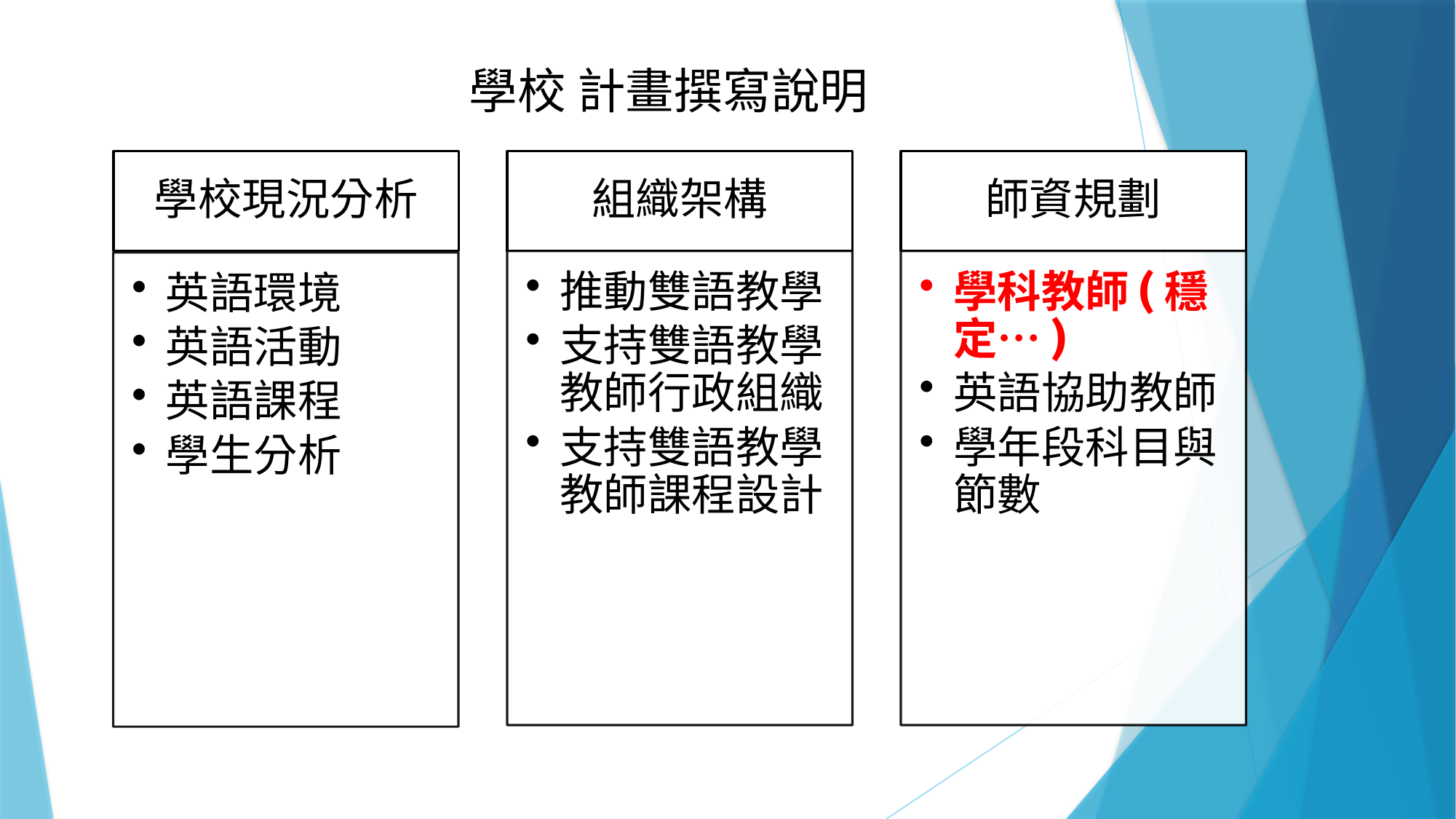

學校 計畫撰寫說明
學校現況分析
英語環境
英語活動
英語課程
學生分析
組織架構
推動雙語教學
支持雙語教學教師行政組織
支持雙語教學教師課程設計

師資規劃
學科教師(穩定…)
英語協助教師
學年段科目與節數